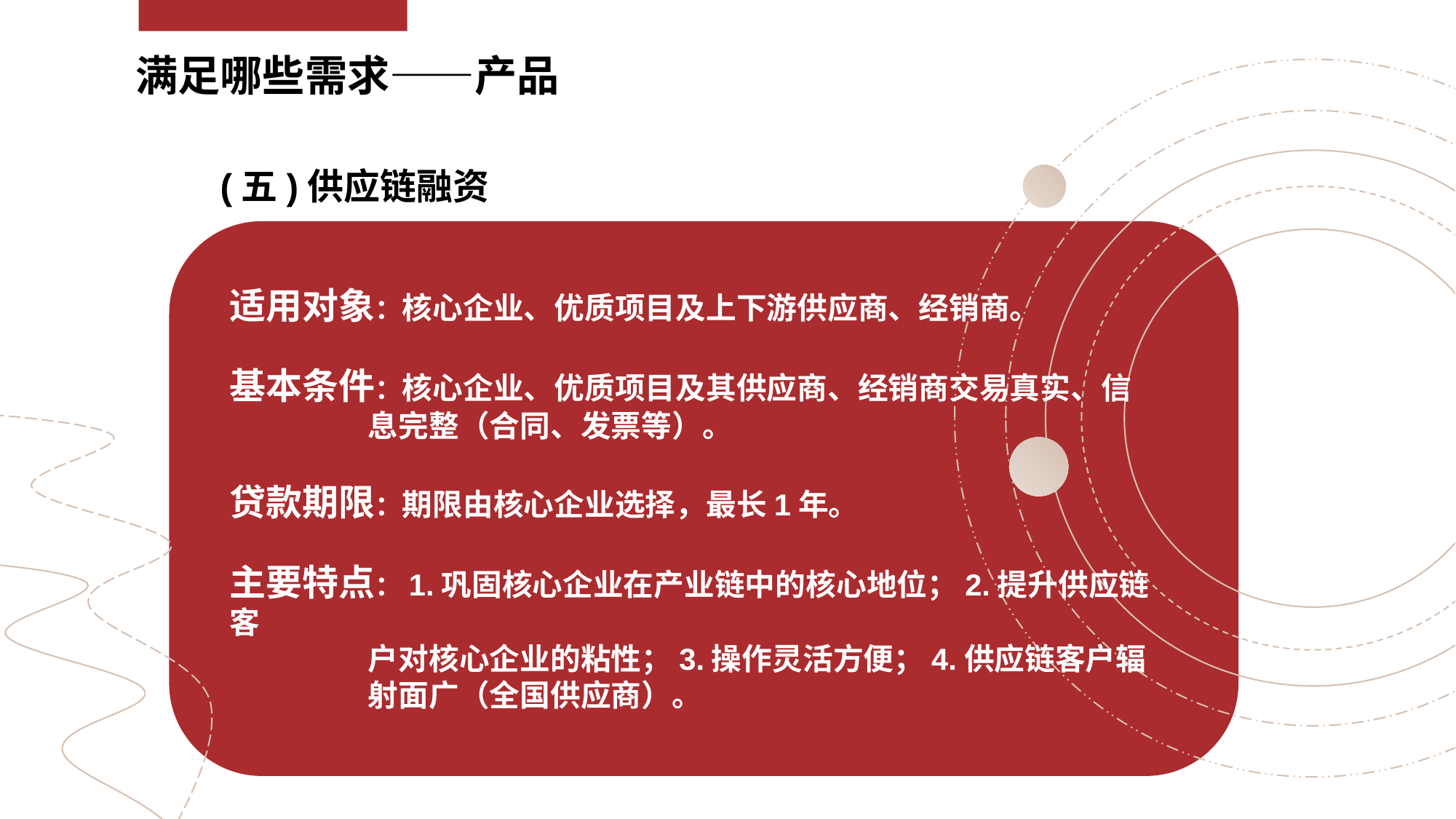

满足哪些需求——产品

(五)供应链融资

适用对象：核心企业、优质项目及上下游供应商、经销商。

基本条件：核心企业、优质项目及其供应商、经销商交易真实、信
                   息完整（合同、发票等）。

贷款期限：期限由核心企业选择，最长1年。

主要特点：1.巩固核心企业在产业链中的核心地位；2.提升供应链客
                   户对核心企业的粘性；3.操作灵活方便；4.供应链客户辐
                   射面广（全国供应商）。